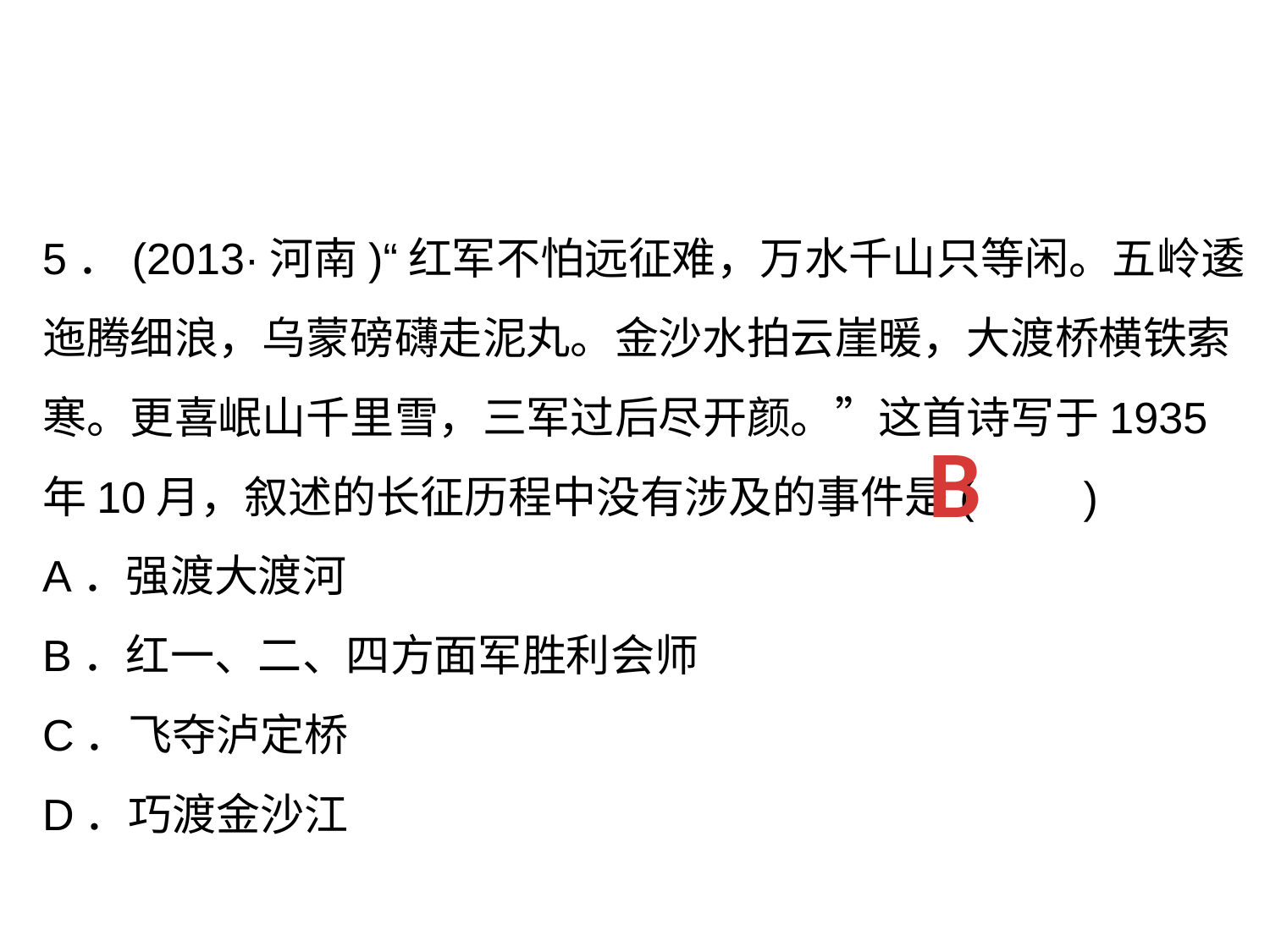

5．(2013·河南)“红军不怕远征难，万水千山只等闲。五岭逶迤腾细浪，乌蒙磅礴走泥丸。金沙水拍云崖暖，大渡桥横铁索寒。更喜岷山千里雪，三军过后尽开颜。”这首诗写于1935年10月，叙述的长征历程中没有涉及的事件是(　　)
A．强渡大渡河
B．红一、二、四方面军胜利会师
C．飞夺泸定桥
D．巧渡金沙江

B